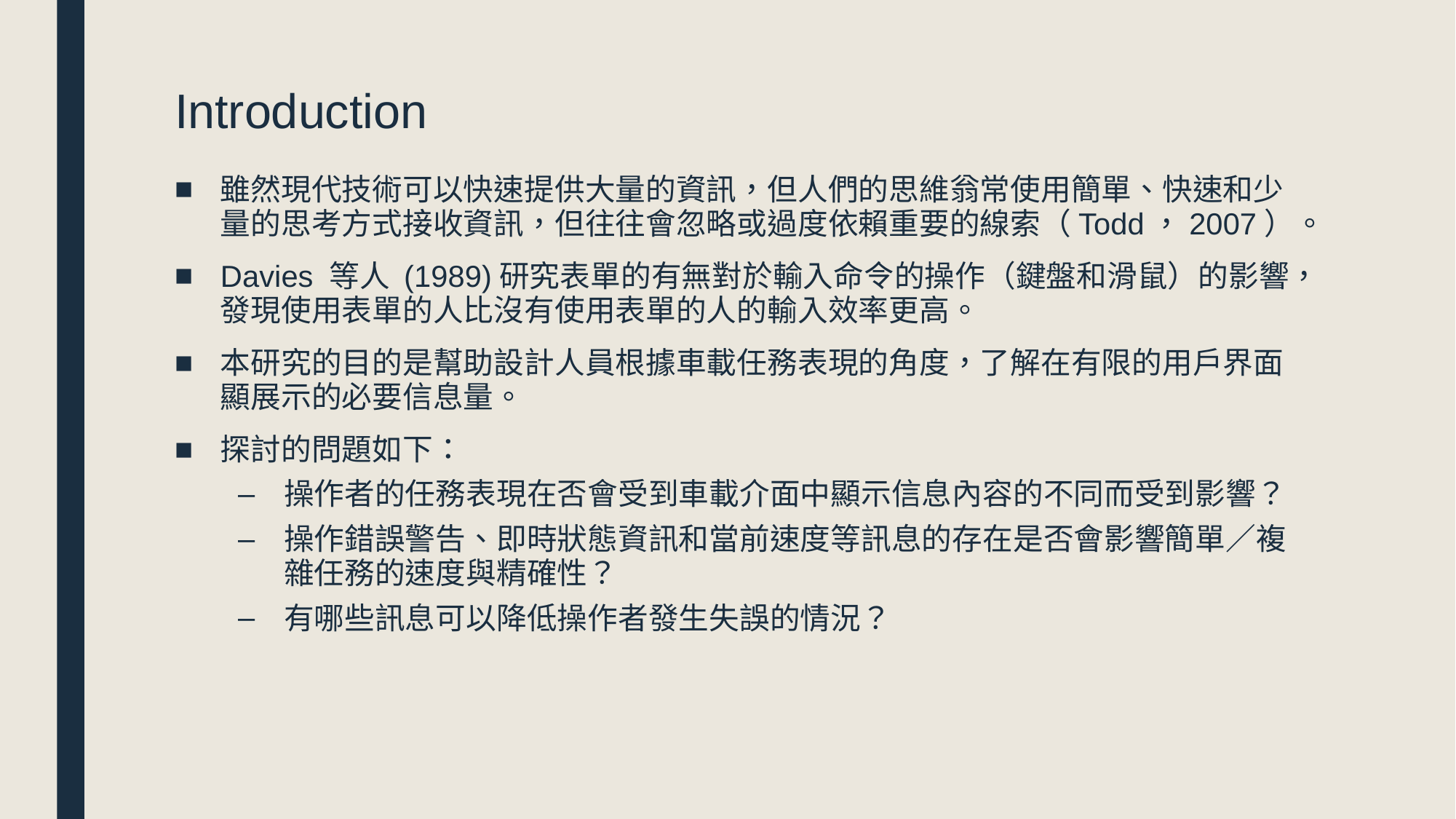

# Introduction
雖然現代技術可以快速提供大量的資訊，但人們的思維翁常使用簡單、快速和少量的思考方式接收資訊，但往往會忽略或過度依賴重要的線索（Todd，2007）。
Davies 等人 (1989)研究表單的有無對於輸入命令的操作（鍵盤和滑鼠）的影響，發現使用表單的人比沒有使用表單的人的輸入效率更高。
本研究的目的是幫助設計人員根據車載任務表現的角度，了解在有限的用戶界面顯展示的必要信息量。
探討的問題如下：
操作者的任務表現在否會受到車載介面中顯示信息內容的不同而受到影響？
操作錯誤警告、即時狀態資訊和當前速度等訊息的存在是否會影響簡單／複雜任務的速度與精確性？
有哪些訊息可以降低操作者發生失誤的情況？